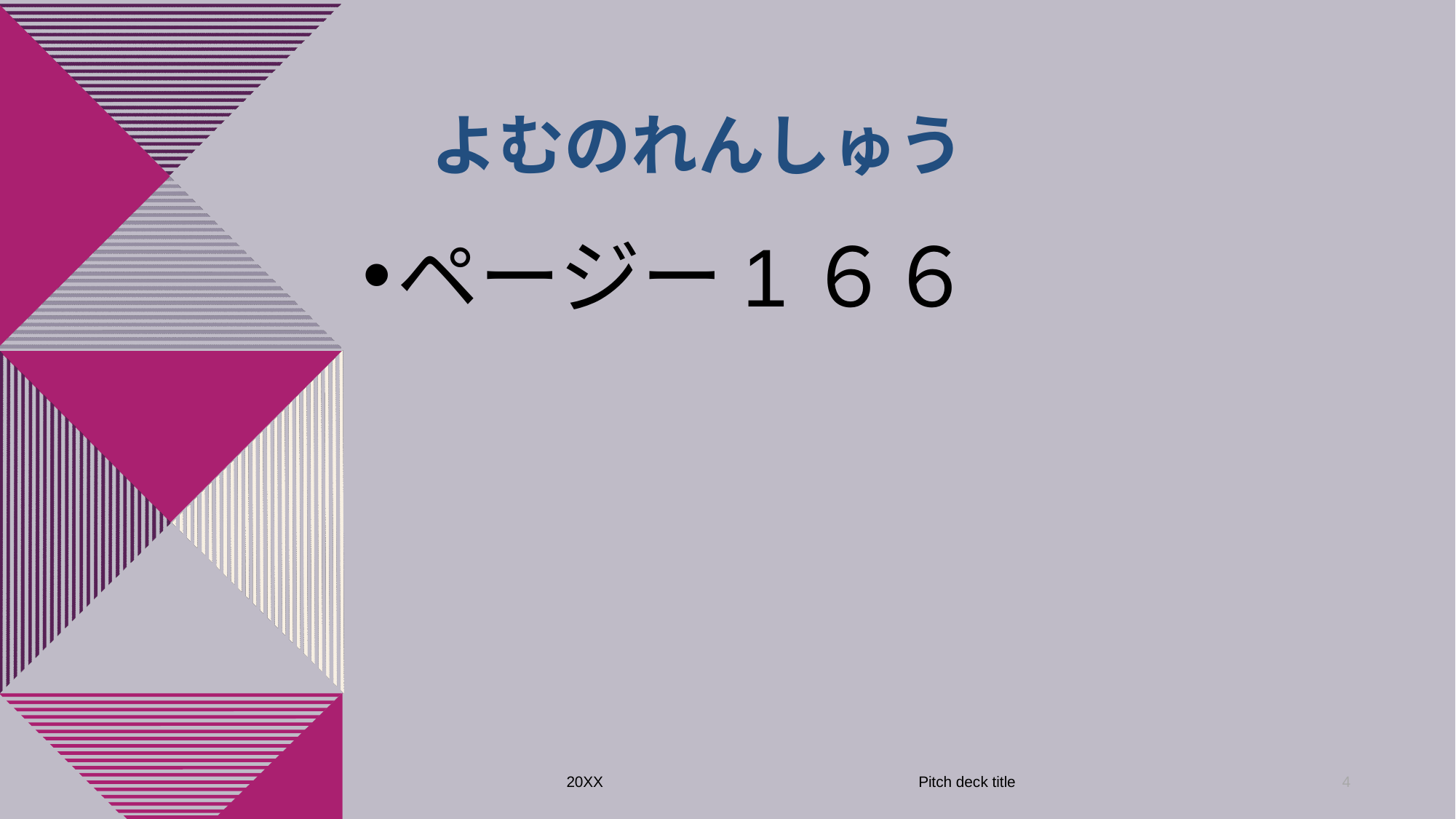

# よむのれんしゅう
ページー1６６
20XX
Pitch deck title
4